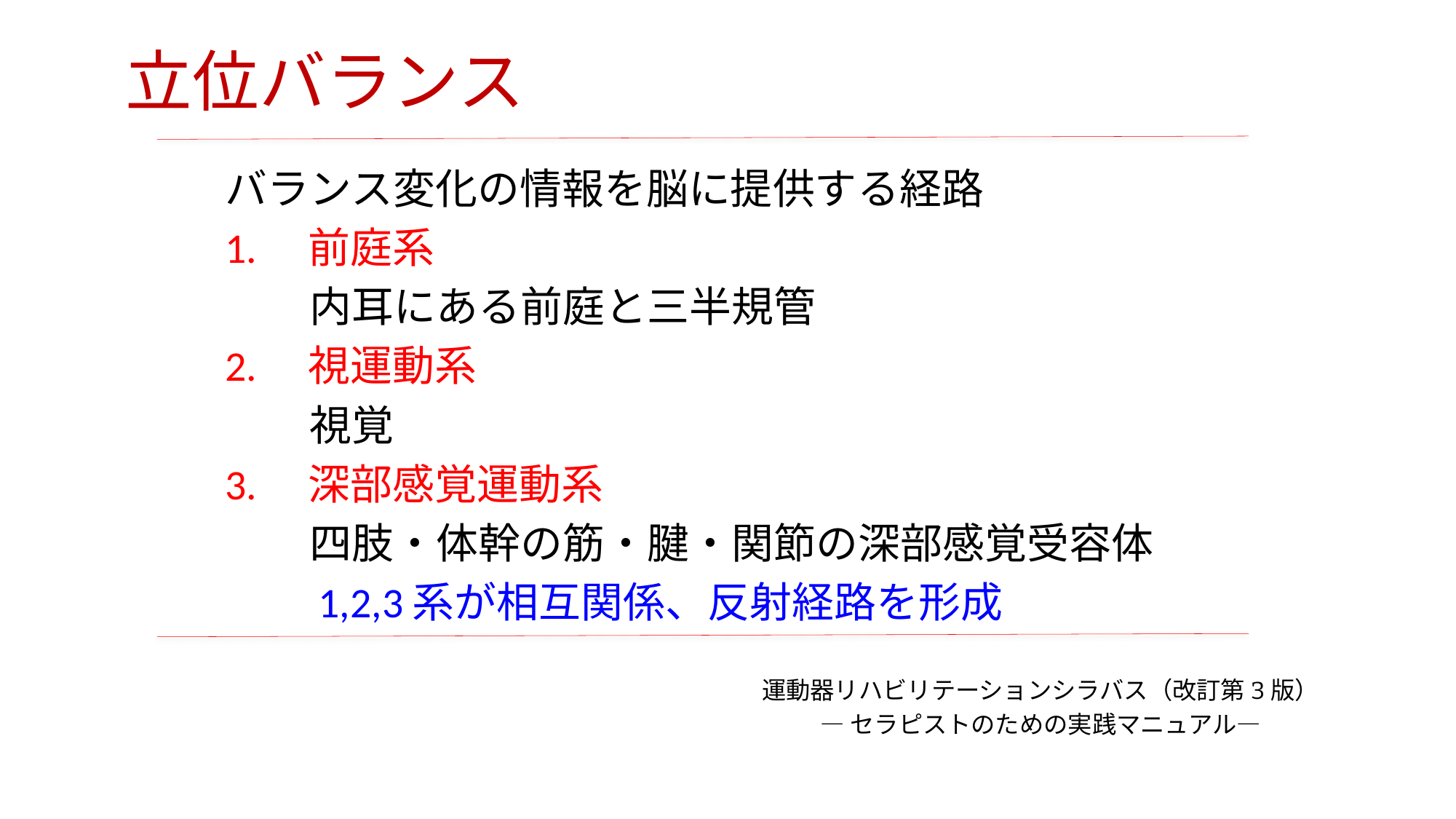

# 立位バランス
バランス変化の情報を脳に提供する経路
1.　前庭系
　　内耳にある前庭と三半規管
2.　視運動系
　　視覚
3.　深部感覚運動系
　　四肢・体幹の筋・腱・関節の深部感覚受容体
　　1,2,3系が相互関係、反射経路を形成
運動器リハビリテーションシラバス（改訂第3版）
―セラピストのための実践マニュアル―